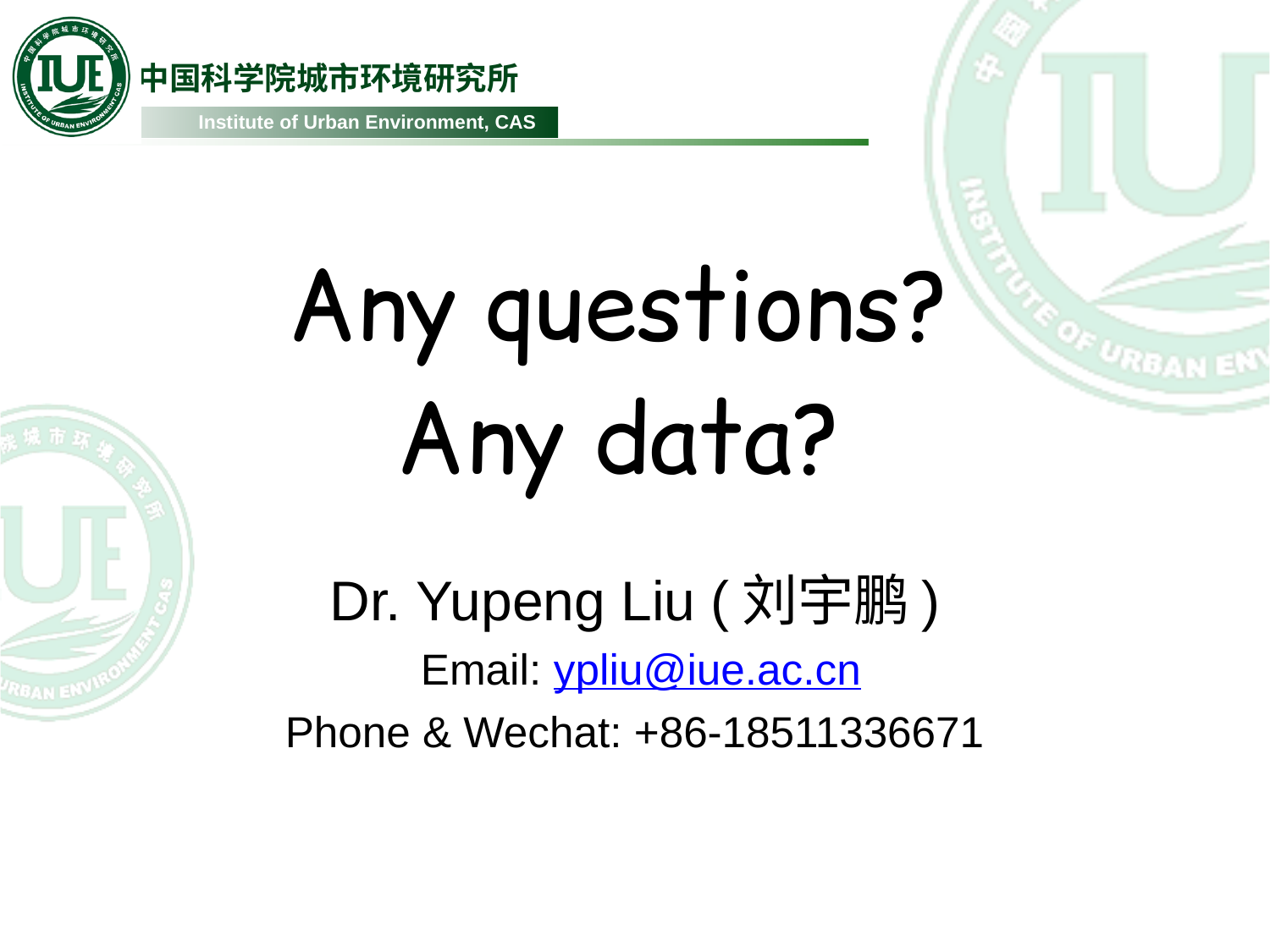

Any questions?
Any data?

Dr. Yupeng Liu (刘宇鹏)
 Email: ypliu@iue.ac.cn
Phone & Wechat: +86-18511336671